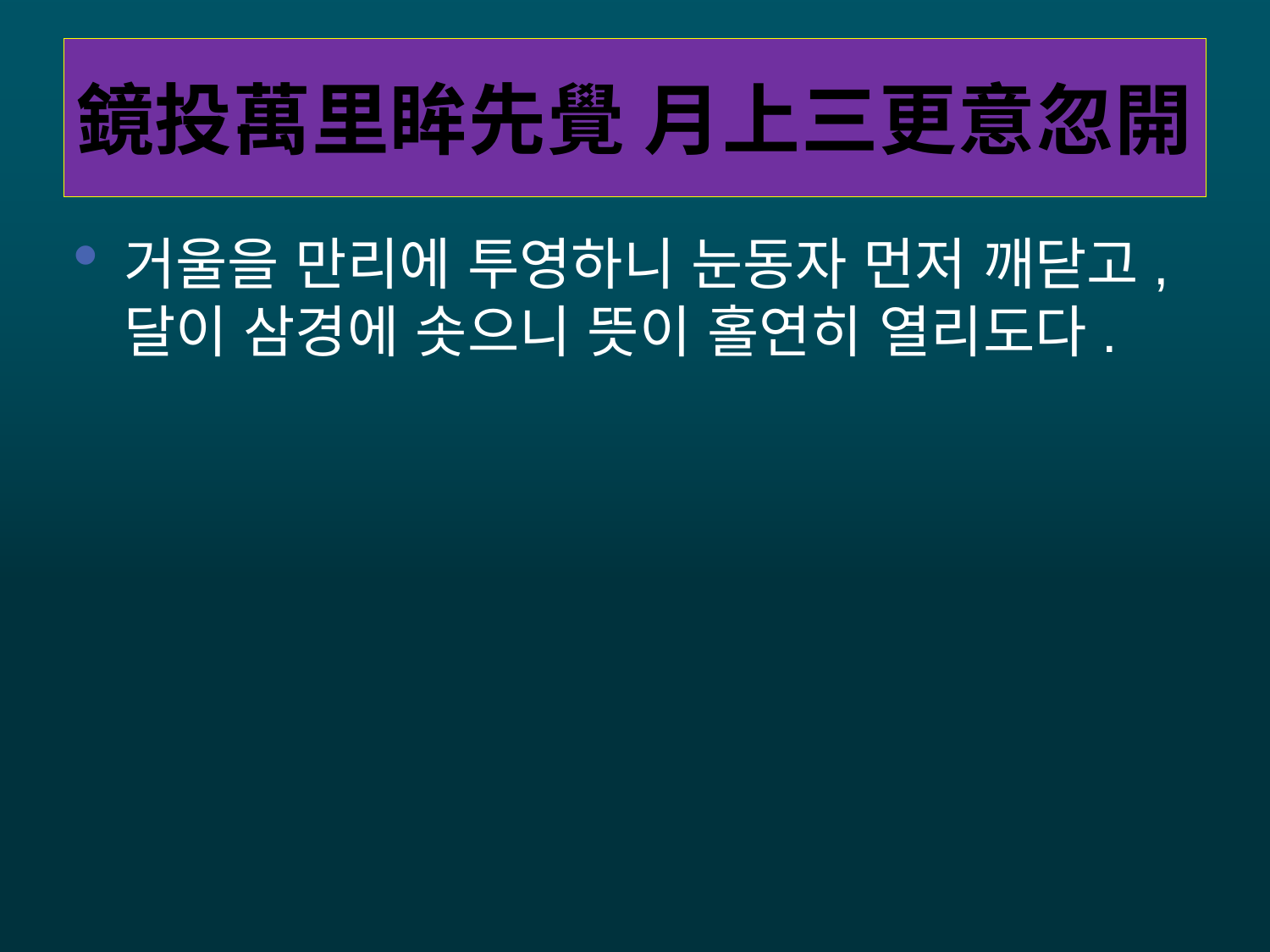

# 鏡投萬里眸先覺 月上三更意忽開
거울을 만리에 투영하니 눈동자 먼저 깨닫고, 달이 삼경에 솟으니 뜻이 홀연히 열리도다.